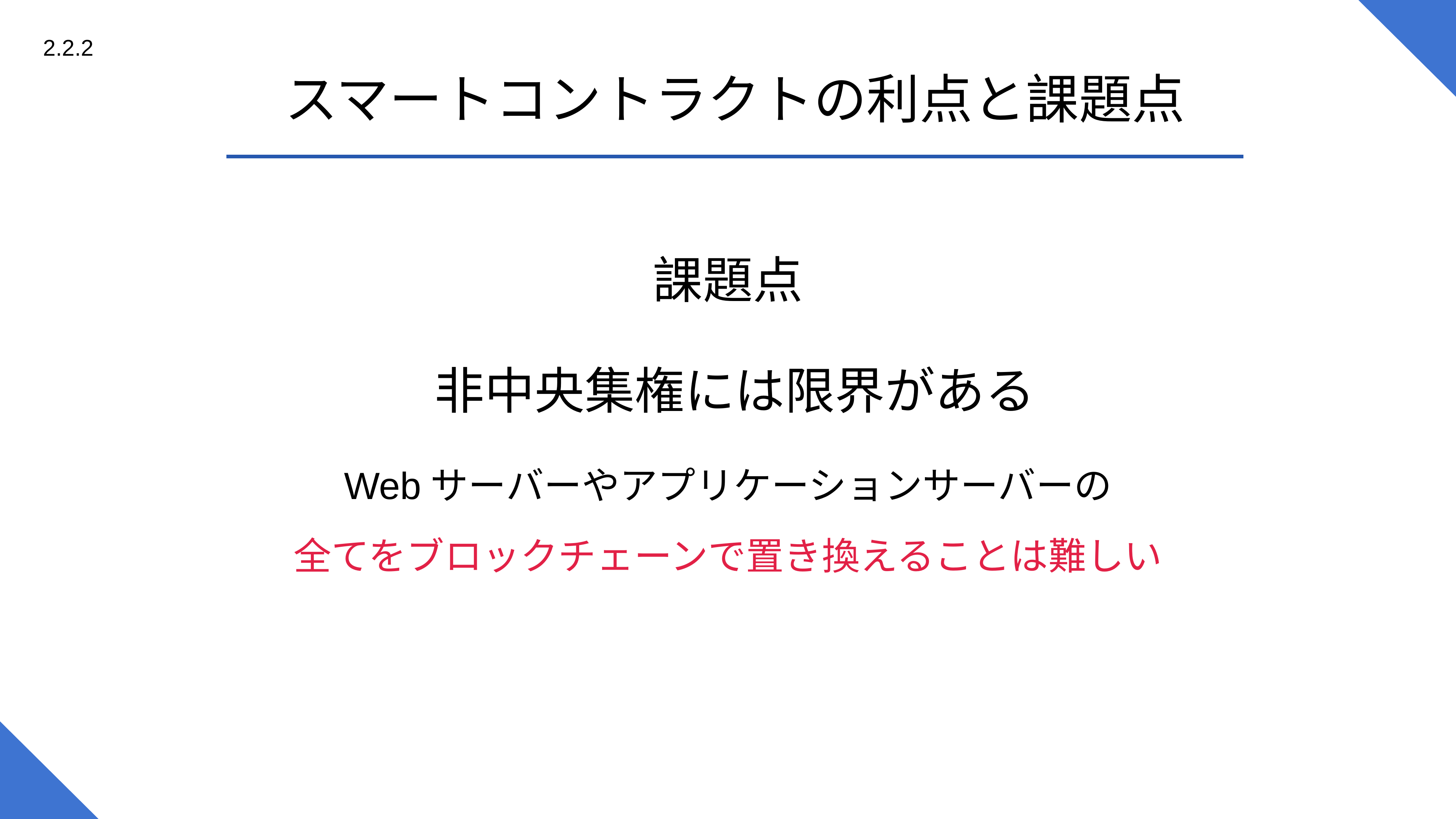

2.2.2
スマートコントラクトの利点と課題点
課題点
非中央集権には限界がある
Webサーバーやアプリケーションサーバーの
全てをブロックチェーンで置き換えることは難しい
42